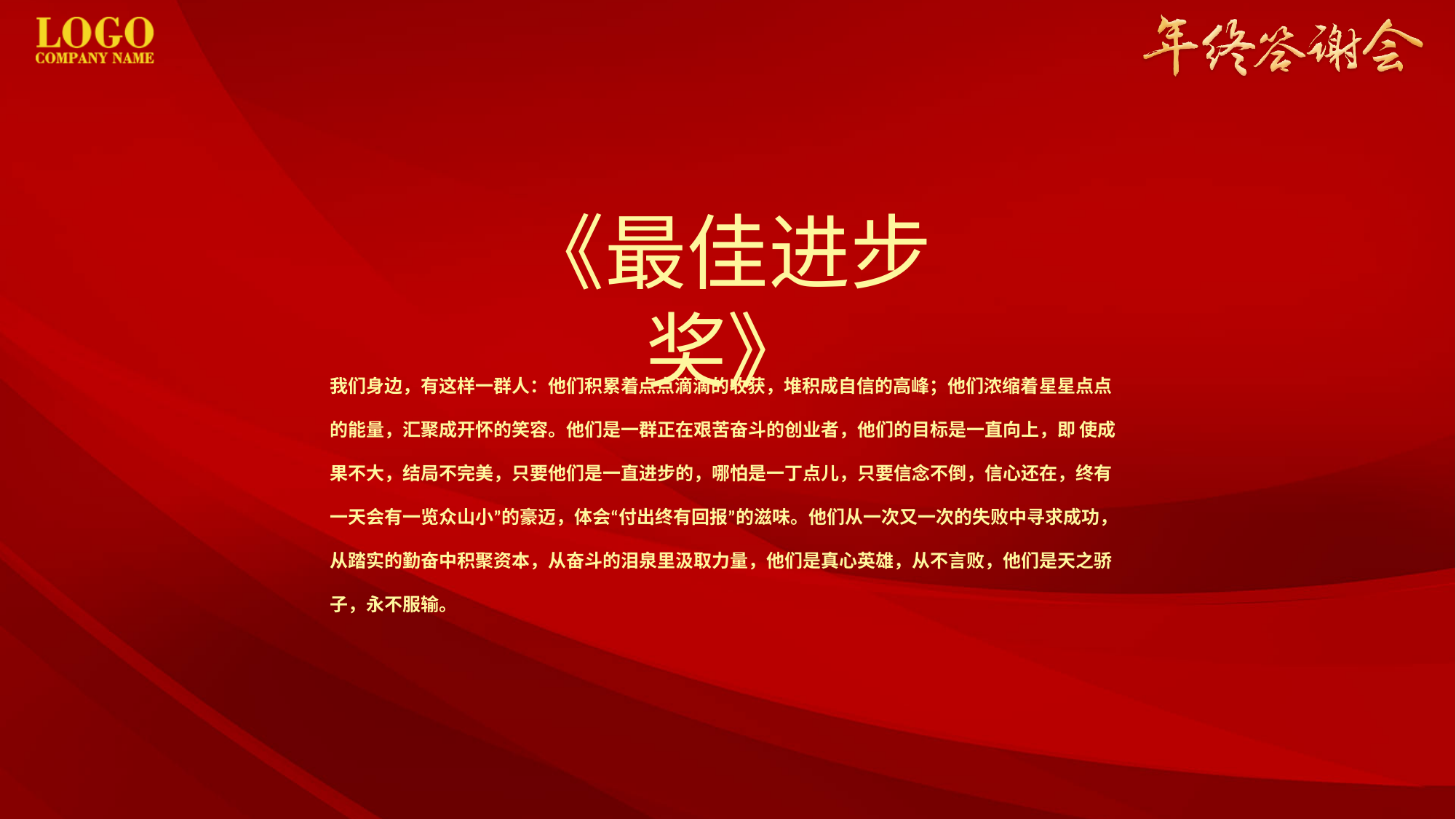

《最佳进步奖》
我们身边，有这样一群人：他们积累着点点滴滴的收获，堆积成自信的高峰；他们浓缩着星星点点的能量，汇聚成开怀的笑容。他们是一群正在艰苦奋斗的创业者，他们的目标是一直向上，即 使成果不大，结局不完美，只要他们是一直进步的，哪怕是一丁点儿，只要信念不倒，信心还在，终有一天会有一览众山小”的豪迈，体会“付出终有回报”的滋味。他们从一次又一次的失败中寻求成功，从踏实的勤奋中积聚资本，从奋斗的泪泉里汲取力量，他们是真心英雄，从不言败，他们是天之骄子，永不服输。